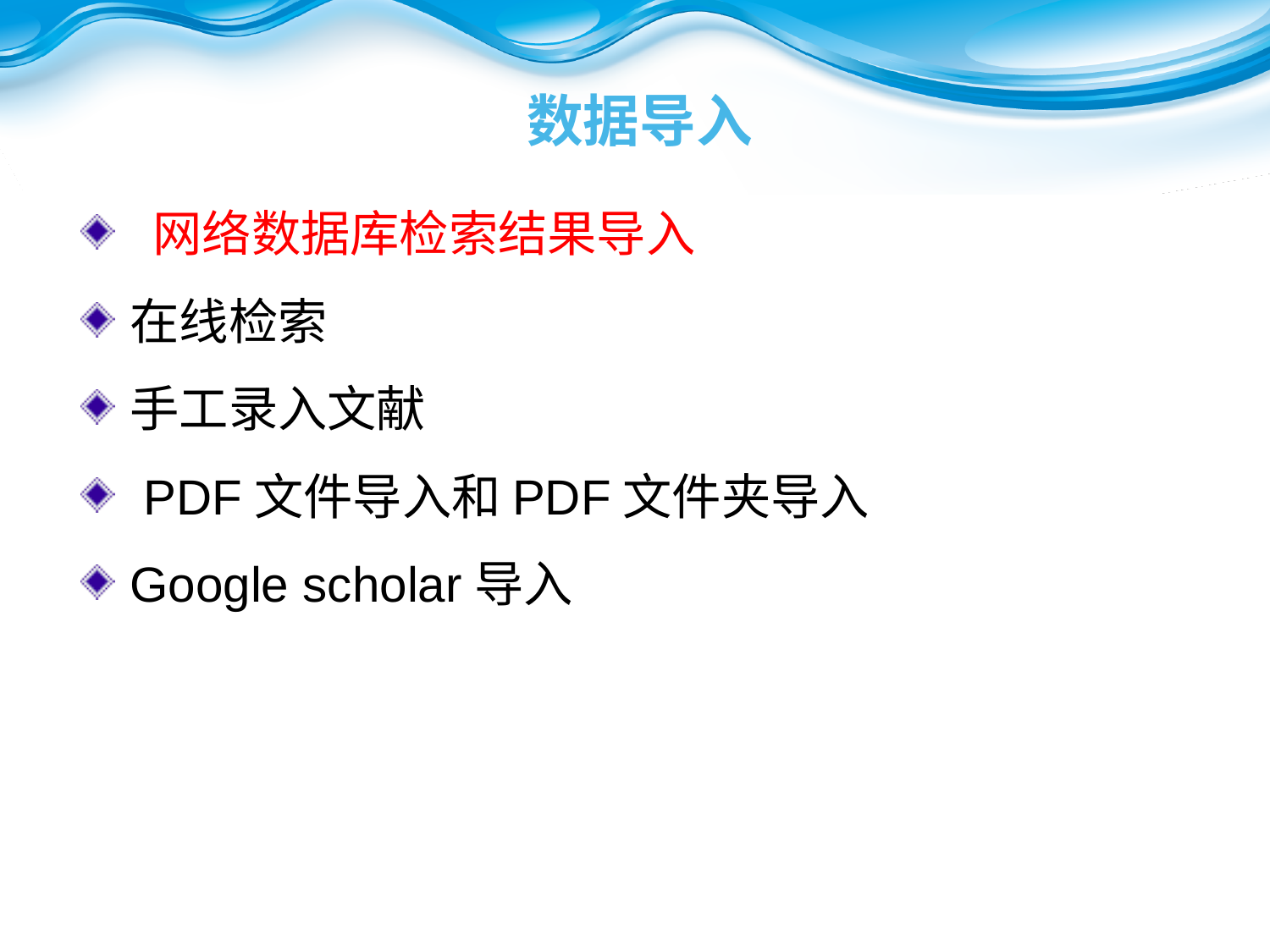

# 数据导入
 网络数据库检索结果导入
在线检索
手工录入文献
 PDF文件导入和PDF文件夹导入
Google scholar导入